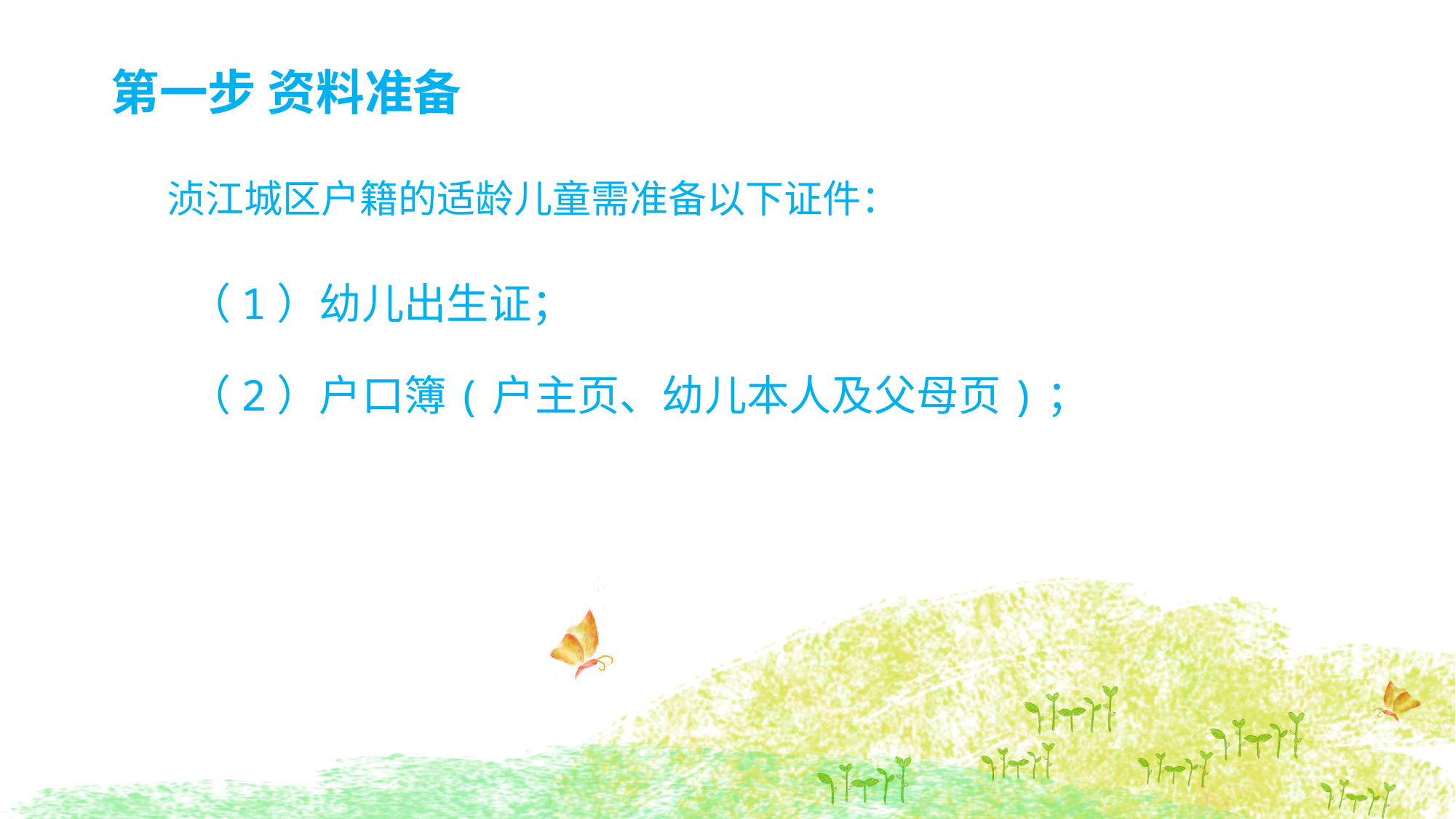

# 第一步 资料准备
  浈江城区户籍的适龄儿童需准备以下证件：

（1）幼儿出生证；
（2）户口簿(户主页、幼儿本人及父母页)；